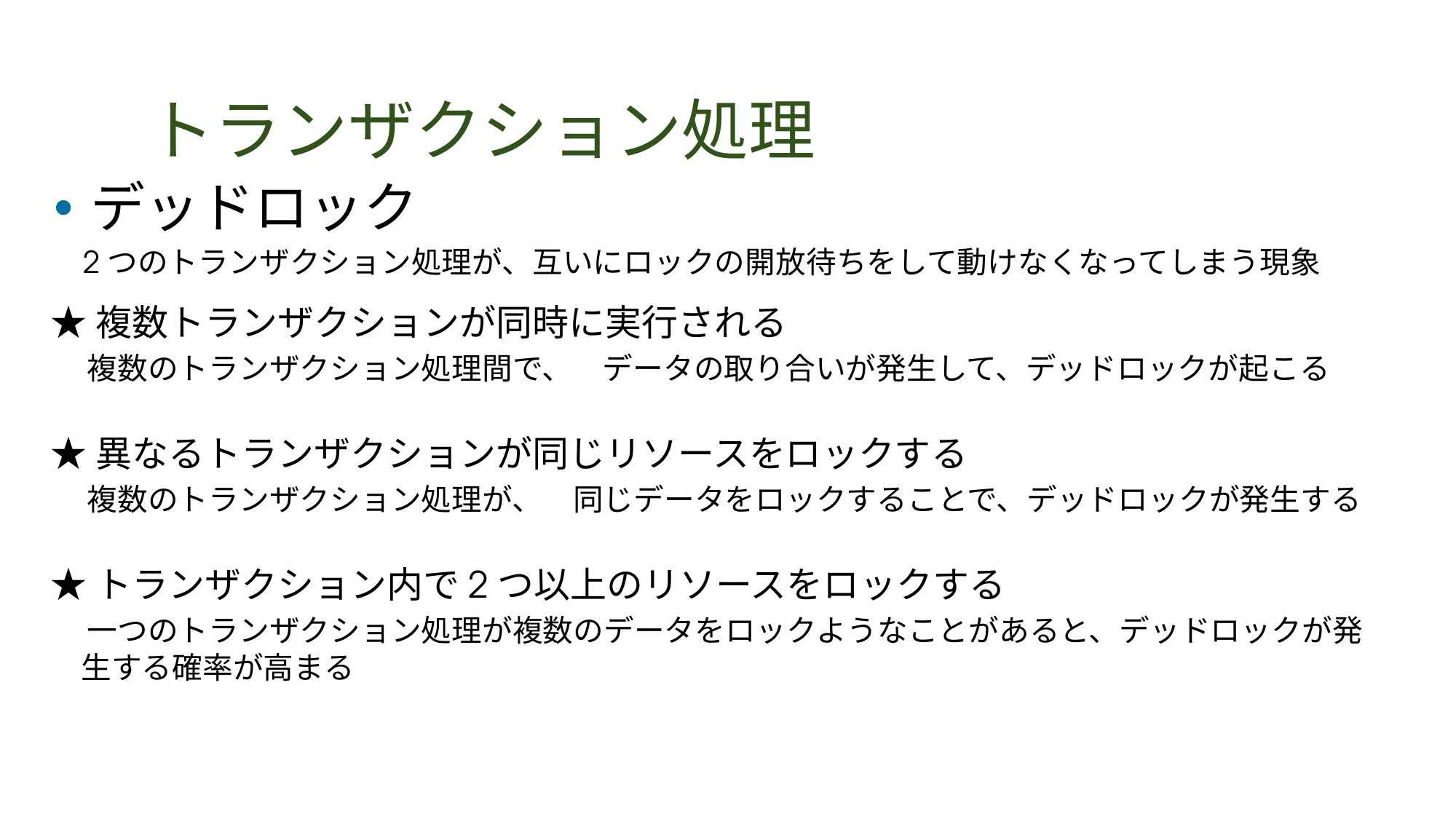

# トランザクション処理
デッドロック
　2つのトランザクション処理が、互いにロックの開放待ちをして動けなくなってしまう現象
★複数トランザクションが同時に実行される
　複数のトランザクション処理間で、　データの取り合いが発生して、デッドロックが起こる

★異なるトランザクションが同じリソースをロックする
　複数のトランザクション処理が、　同じデータをロックすることで、デッドロックが発生する

★トランザクション内で2つ以上のリソースをロックする
　一つのトランザクション処理が複数のデータをロックようなことがあると、デッドロックが発
　生する確率が高まる